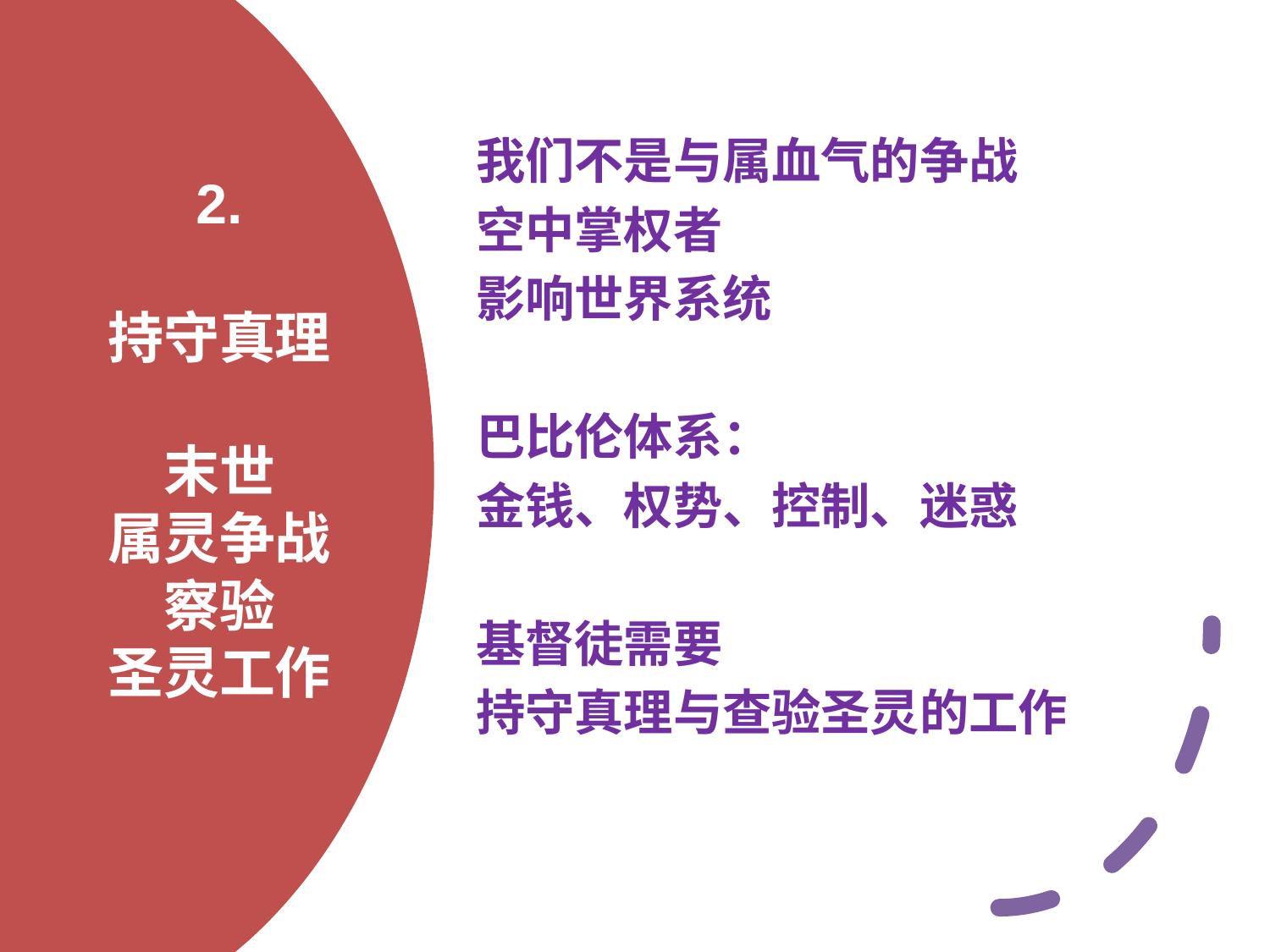

我们不是与属血气的争战
空中掌权者
影响世界系统

巴比伦体系：
金钱、权势、控制、迷惑

基督徒需要
持守真理与查验圣灵的工作

# 2. 持守真理 末世 属灵争战 察验 圣灵工作